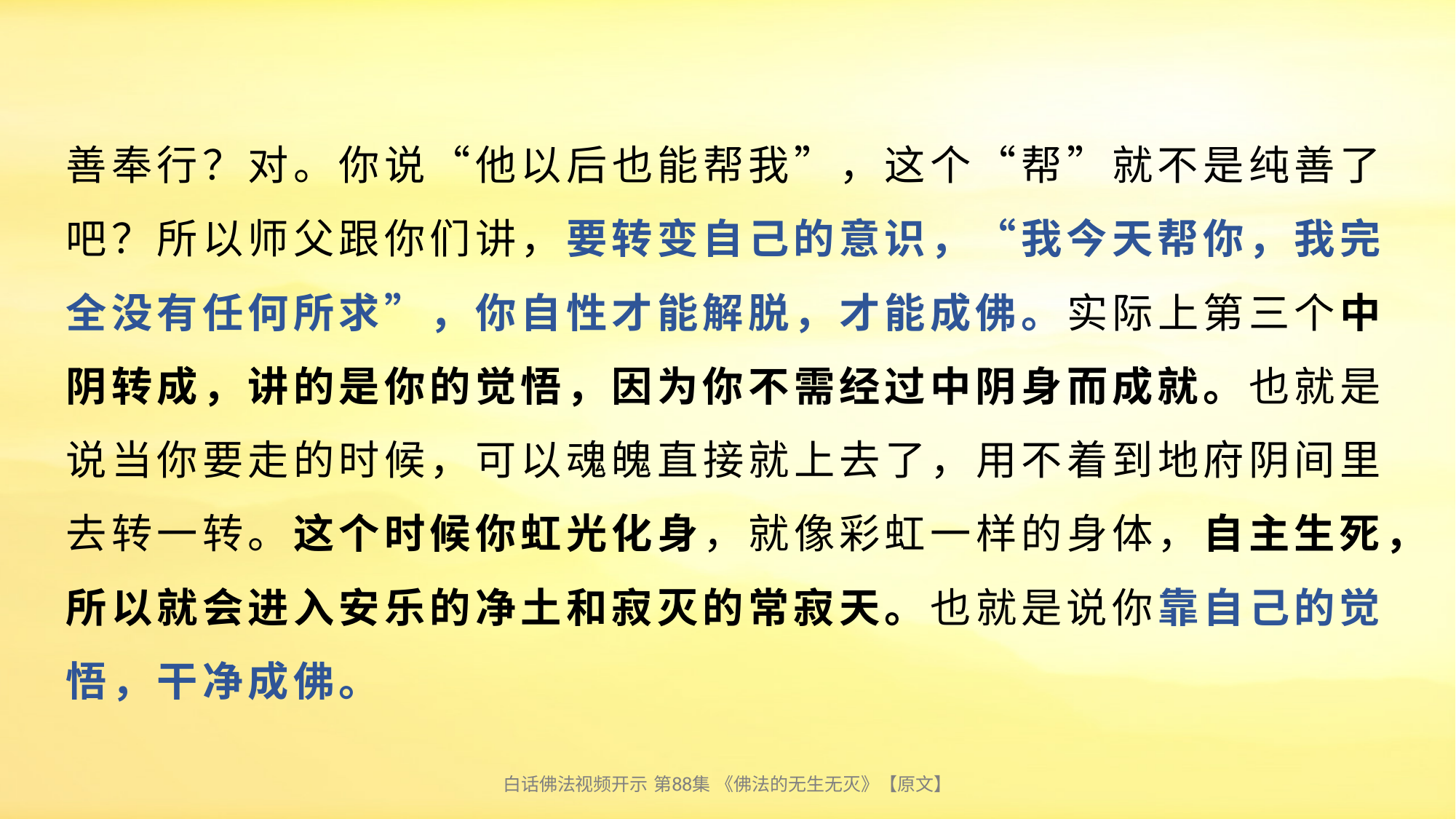

# 善奉行？对。你说“他以后也能帮我”，这个“帮”就不是纯善了吧？所以师父跟你们讲，要转变自己的意识，“我今天帮你，我完全没有任何所求”，你自性才能解脱，才能成佛。实际上第三个中阴转成，讲的是你的觉悟，因为你不需经过中阴身而成就。也就是说当你要走的时候，可以魂魄直接就上去了，用不着到地府阴间里去转一转。这个时候你虹光化身，就像彩虹一样的身体，自主生死，所以就会进入安乐的净土和寂灭的常寂天。也就是说你靠自己的觉悟，干净成佛。
白话佛法视频开示 第88集 《佛法的无生无灭》【原文】